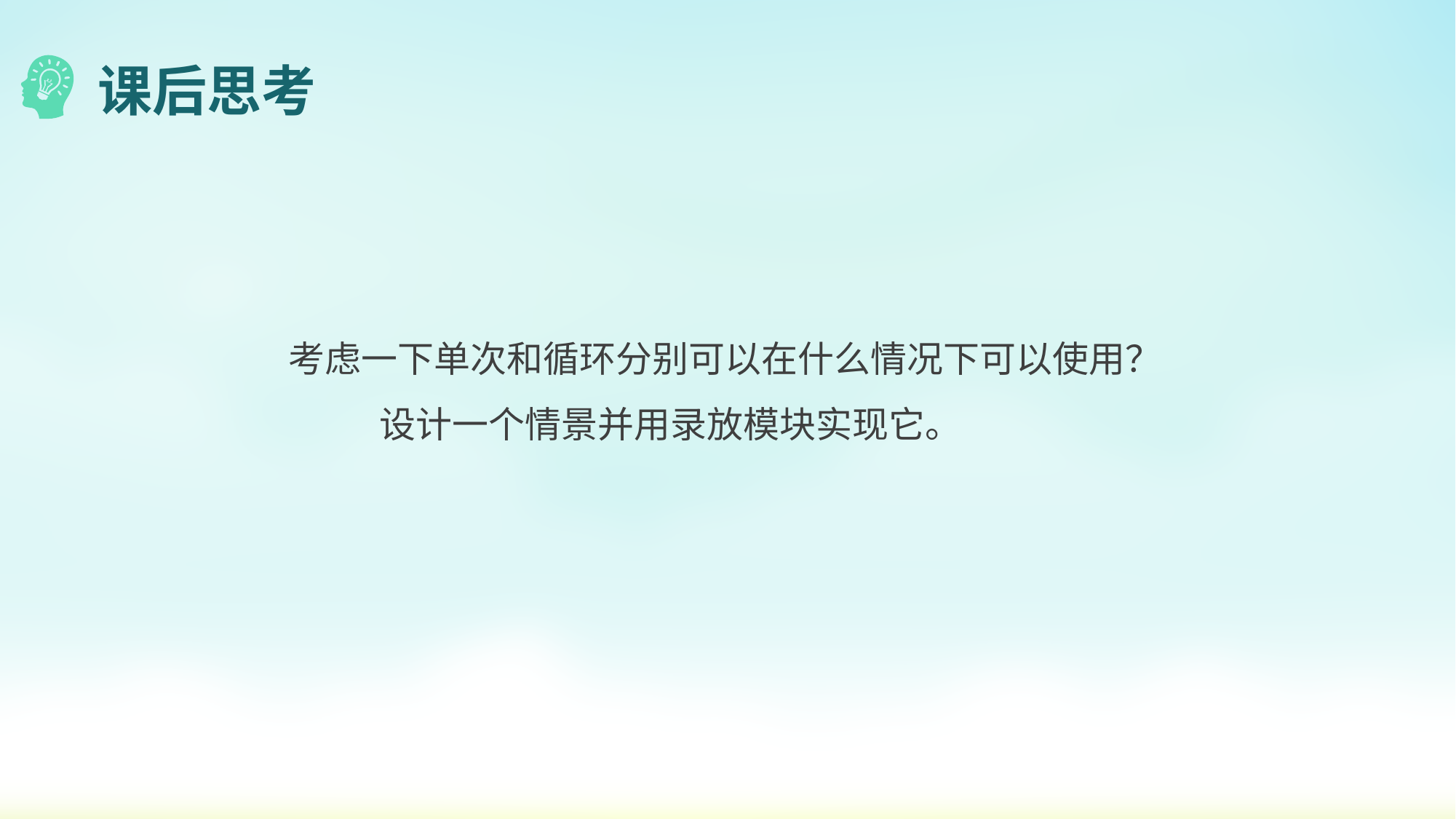

课后思考

	考虑一下单次和循环分别可以在什么情况下可以使用？
设计一个情景并用录放模块实现它。